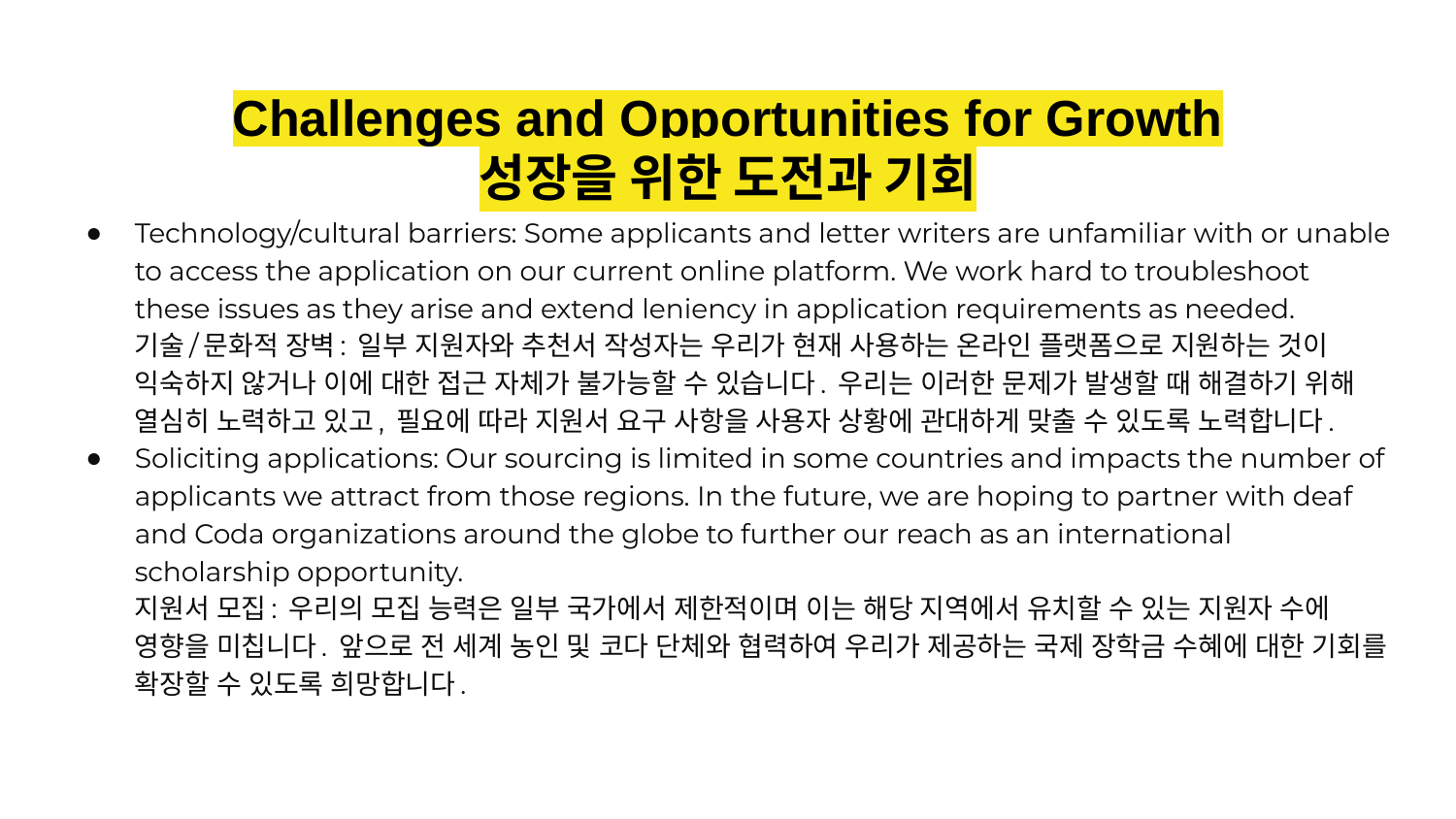

# Challenges and Opportunities for Growth
성장을 위한 도전과 기회
Technology/cultural barriers: Some applicants and letter writers are unfamiliar with or unable to access the application on our current online platform. We work hard to troubleshoot these issues as they arise and extend leniency in application requirements as needed.
기술/문화적 장벽: 일부 지원자와 추천서 작성자는 우리가 현재 사용하는 온라인 플랫폼으로 지원하는 것이 익숙하지 않거나 이에 대한 접근 자체가 불가능할 수 있습니다. 우리는 이러한 문제가 발생할 때 해결하기 위해 열심히 노력하고 있고, 필요에 따라 지원서 요구 사항을 사용자 상황에 관대하게 맞출 수 있도록 노력합니다.
Soliciting applications: Our sourcing is limited in some countries and impacts the number of applicants we attract from those regions. In the future, we are hoping to partner with deaf and Coda organizations around the globe to further our reach as an international scholarship opportunity.
지원서 모집: 우리의 모집 능력은 일부 국가에서 제한적이며 이는 해당 지역에서 유치할 수 있는 지원자 수에 영향을 미칩니다. 앞으로 전 세계 농인 및 코다 단체와 협력하여 우리가 제공하는 국제 장학금 수혜에 대한 기회를 확장할 수 있도록 희망합니다.